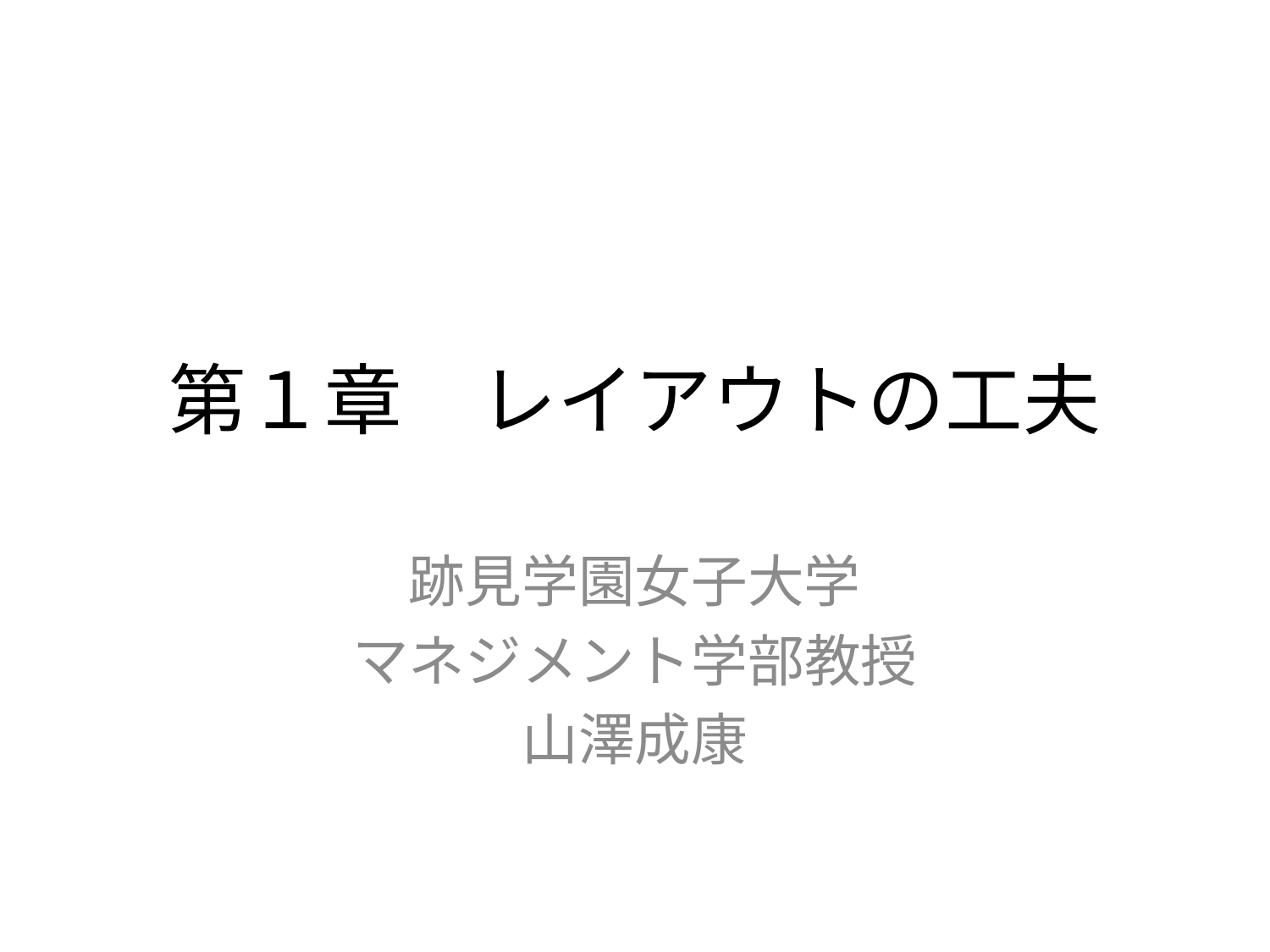

# 第１章　レイアウトの工夫
跡見学園女子大学
マネジメント学部教授
山澤成康